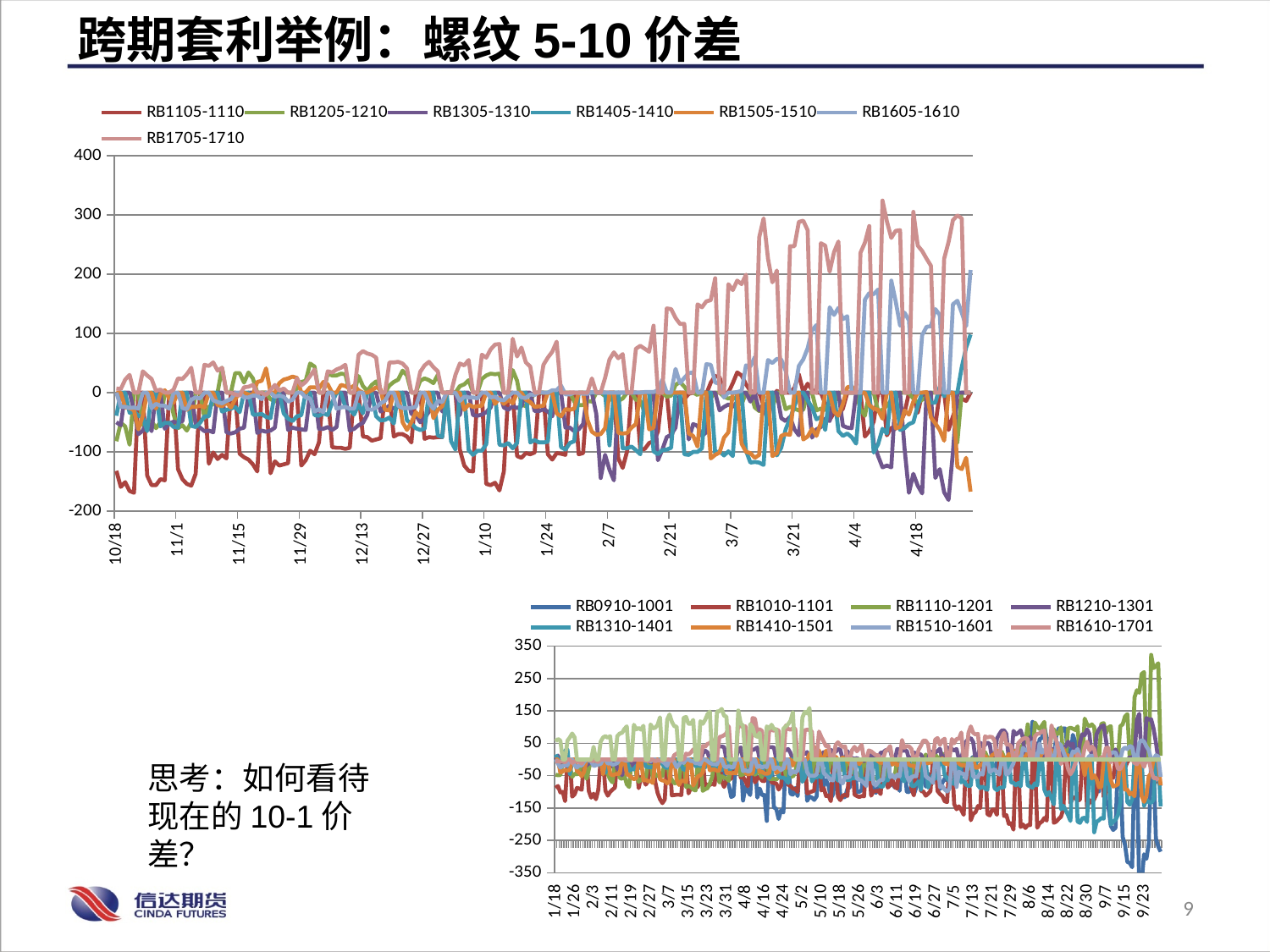

跨期套利举例：螺纹5-10价差

### Chart

| Category | RB1105-1110 | RB1205-1210 | RB1305-1310 | RB1405-1410 | RB1505-1510 | RB1605-1610 | RB1705-1710 |
|---|---|---|---|---|---|---|---|
| 41565 | -132.0 | -82.0 | -50.0 | -39.0 | None | None | 7.0 |
| 41566 | -159.0 | -51.0 | -55.0 | None | None | -24.0 | 6.0 |
| 41567 | -151.0 | -57.0 | None | None | -25.0 | -24.0 | 22.0 |
| 41568 | -166.0 | -88.0 | None | -34.0 | -26.0 | -26.0 | 30.0 |
| 41569 | -169.0 | None | -30.0 | -31.0 | -30.0 | -25.0 | None |
| 41570 | None | None | -70.0 | -39.0 | -62.0 | -27.0 | None |
| 41571 | None | -55.0 | -64.0 | -42.0 | -39.0 | None | 36.0 |
| 41572 | -140.0 | -56.0 | -48.0 | -65.0 | None | None | 29.0 |
| 41573 | -156.0 | -48.0 | -65.0 | None | None | -26.0 | 23.0 |
| 41574 | -156.0 | -60.0 | None | None | -27.0 | -19.0 | 3.0 |
| 41575 | -146.0 | -50.0 | None | -57.0 | -2.0 | -22.0 | 5.0 |
| 41576 | -148.0 | None | -61.0 | -51.0 | 4.0 | -22.0 | None |
| 41577 | None | None | -52.0 | -51.0 | -10.0 | -27.0 | None |
| 41578 | None | -37.0 | -49.0 | -58.0 | -17.0 | None | 5.0 |
| 41579 | -129.0 | -60.0 | -51.0 | -59.0 | None | None | 24.0 |
| 41580 | -146.0 | -55.0 | -48.0 | None | None | -26.0 | 23.0 |
| 41581 | -154.0 | -64.0 | None | None | -29.0 | -28.0 | 31.0 |
| 41582 | -157.0 | -50.0 | None | -56.0 | -24.0 | -12.0 | 42.0 |
| 41583 | -137.0 | None | -53.0 | -58.0 | -24.0 | -8.0 | None |
| 41584 | None | None | -59.0 | -51.0 | -22.0 | -10.0 | None |
| 41585 | None | -43.0 | -65.0 | -40.0 | -25.0 | None | 47.0 |
| 41586 | -120.0 | -24.0 | -64.0 | -40.0 | None | None | 45.0 |
| 41587 | -101.0 | -19.0 | -67.0 | None | None | -13.0 | 51.0 |
| 41588 | -112.0 | 1.0 | None | None | -21.0 | -16.0 | 37.0 |
| 41589 | -105.0 | 42.0 | None | -32.0 | -23.0 | -18.0 | 42.0 |
| 41590 | -111.0 | None | -67.0 | -29.0 | -17.0 | -14.0 | None |
| 41591 | None | None | -69.0 | -27.0 | -25.0 | -11.0 | None |
| 41592 | None | 33.0 | -67.0 | -24.0 | -11.0 | None | -3.0 |
| 41593 | -103.0 | 33.0 | -61.0 | -33.0 | None | None | -5.0 |
| 41594 | -109.0 | 17.0 | -59.0 | None | None | -8.0 | 9.0 |
| 41595 | -113.0 | 34.0 | None | None | -3.0 | -8.0 | 10.0 |
| 41596 | -121.0 | 24.0 | None | -37.0 | -3.0 | -5.0 | 13.0 |
| 41597 | -133.0 | None | -68.0 | -37.0 | 18.0 | -5.0 | None |
| 41598 | None | None | -64.0 | -36.0 | 20.0 | -11.0 | None |
| 41599 | None | 0.0 | -66.0 | -41.0 | 41.0 | None | -4.0 |
| 41600 | -136.0 | -11.0 | -64.0 | -43.0 | None | None | 4.0 |
| 41601 | -116.0 | -15.0 | -59.0 | None | None | -7.0 | 13.0 |
| 41602 | -123.0 | 5.0 | None | None | 16.0 | -5.0 | 3.0 |
| 41603 | -121.0 | 2.0 | None | -35.0 | 22.0 | -7.0 | 7.0 |
| 41604 | -119.0 | None | -63.0 | -44.0 | 24.0 | -15.0 | None |
| 41605 | None | None | -59.0 | -48.0 | 27.0 | -12.0 | None |
| 41606 | None | 7.0 | -61.0 | -40.0 | 25.0 | None | 24.0 |
| 41607 | -123.0 | 18.0 | -62.0 | -38.0 | None | None | 12.0 |
| 41608 | -114.0 | 20.0 | -63.0 | None | None | -8.0 | 18.0 |
| 41609 | -98.0 | 49.0 | None | None | 9.0 | -10.0 | 28.0 |
| 41610 | -104.0 | 44.0 | None | -38.0 | 9.0 | -32.0 | 39.0 |
| 41611 | -84.0 | None | -61.0 | -39.0 | 7.0 | -28.0 | None |
| 41612 | None | None | -61.0 | -35.0 | 18.0 | -33.0 | None |
| 41613 | None | 32.0 | -58.0 | -38.0 | 14.0 | None | 36.0 |
| 41614 | -92.0 | 29.0 | -63.0 | -17.0 | None | None | 34.0 |
| 41615 | -93.0 | 29.0 | -58.0 | None | None | -27.0 | 39.0 |
| 41616 | -93.0 | 32.0 | None | None | 13.0 | -25.0 | 42.0 |
| 41617 | -95.0 | 31.0 | None | -24.0 | 11.0 | -24.0 | 47.0 |
| 41618 | -93.0 | None | -64.0 | -28.0 | 7.0 | -27.0 | None |
| 41619 | None | None | -61.0 | -37.0 | 12.0 | -27.0 | None |
| 41620 | None | 28.0 | -55.0 | -20.0 | 4.0 | None | 64.0 |
| 41621 | -74.0 | 11.0 | -51.0 | -35.0 | None | None | 70.0 |
| 41622 | -75.0 | 3.0 | -37.0 | None | None | -28.0 | 66.0 |
| 41623 | -81.0 | 13.0 | None | None | 4.0 | -29.0 | 64.0 |
| 41624 | -79.0 | 19.0 | None | -40.0 | 9.0 | -25.0 | 59.0 |
| 41625 | -77.0 | None | -32.0 | -47.0 | 6.0 | -18.0 | None |
| 41626 | None | None | -27.0 | -46.0 | -29.0 | -14.0 | None |
| 41627 | None | 12.0 | -22.0 | -42.0 | -30.0 | None | 51.0 |
| 41628 | -74.0 | 18.0 | -27.0 | -52.0 | None | None | 51.0 |
| 41629 | -70.0 | 22.0 | -24.0 | None | None | -22.0 | 52.0 |
| 41630 | -70.0 | 37.0 | None | None | -50.0 | -26.0 | 49.0 |
| 41631 | -74.0 | 29.0 | None | -47.0 | -63.0 | -26.0 | 41.0 |
| 41632 | -84.0 | None | -36.0 | -52.0 | -50.0 | -26.0 | None |
| 41633 | None | None | -37.0 | -60.0 | -33.0 | -24.0 | None |
| 41634 | None | 20.0 | -50.0 | -63.0 | -41.0 | None | 35.0 |
| 41635 | -78.0 | 24.0 | -43.0 | -61.0 | None | None | 46.0 |
| 41636 | -75.0 | 21.0 | -32.0 | None | None | -18.0 | 52.0 |
| 41637 | -76.0 | 16.0 | None | None | -43.0 | -27.0 | 43.0 |
| 41638 | -75.0 | 30.0 | None | -72.0 | -29.0 | -14.0 | 36.0 |
| 41639 | -75.0 | None | -32.0 | -75.0 | -23.0 | -16.0 | None |
| 41640 | None | None | None | None | None | None | None |
| 41641 | None | None | None | -82.0 | None | None | None |
| 41642 | None | None | None | -96.0 | None | None | 30.0 |
| 41643 | -96.0 | 11.0 | -38.0 | None | None | -14.0 | 49.0 |
| 41644 | -123.0 | 14.0 | None | None | -29.0 | -7.0 | 46.0 |
| 41645 | -132.0 | 21.0 | None | -97.0 | -20.0 | -8.0 | 55.0 |
| 41646 | -133.0 | None | -38.0 | -105.0 | -24.0 | -8.0 | None |
| 41647 | None | None | -39.0 | -98.0 | -23.0 | -10.0 | None |
| 41648 | None | 23.0 | -37.0 | -98.0 | -22.0 | None | 64.0 |
| 41649 | -154.0 | 29.0 | -33.0 | -87.0 | None | None | 59.0 |
| 41650 | -156.0 | 32.0 | -25.0 | None | None | -8.0 | 73.0 |
| 41651 | -152.0 | 31.0 | None | None | -19.0 | -7.0 | 81.0 |
| 41652 | -165.0 | 32.0 | None | -88.0 | -9.0 | -12.0 | 82.0 |
| 41653 | -133.0 | None | -25.0 | -89.0 | -19.0 | -13.0 | None |
| 41654 | None | None | -29.0 | -85.0 | -12.0 | -6.0 | None |
| 41655 | None | 38.0 | -23.0 | -94.0 | -18.0 | None | 91.0 |
| 41656 | -107.0 | 20.0 | -26.0 | -85.0 | None | None | 61.0 |
| 41657 | -110.0 | -20.0 | -23.0 | None | None | -8.0 | 76.0 |
| 41658 | -102.0 | -23.0 | None | None | -12.0 | -9.0 | 51.0 |
| 41659 | -104.0 | -14.0 | None | -84.0 | -16.0 | -3.0 | 44.0 |
| 41660 | -101.0 | None | -31.0 | -80.0 | -24.0 | -4.0 | None |
| 41661 | None | None | -31.0 | -84.0 | -23.0 | 1.0 | None |
| 41662 | None | None | -28.0 | -84.0 | -22.0 | None | 47.0 |
| 41663 | -104.0 | None | -32.0 | -83.0 | None | None | 59.0 |
| 41664 | -113.0 | None | -40.0 | None | None | 4.0 | 69.0 |
| 41665 | -102.0 | None | None | None | -35.0 | 4.0 | 86.0 |
| 41666 | -103.0 | None | None | -92.0 | -40.0 | 12.0 | None |
| 41667 | -105.0 | None | -59.0 | -96.0 | -28.0 | -3.0 | None |
| 41668 | None | None | -59.0 | -85.0 | -29.0 | -3.0 | None |
| 41669 | None | -15.0 | -65.0 | -82.0 | -27.0 | None | None |
| 41670 | -104.0 | -21.0 | -62.0 | None | None | None | None |
| 41671 | -102.0 | -21.0 | -53.0 | None | None | -2.0 | None |
| 41672 | None | -14.0 | None | None | -46.0 | -2.0 | None |
| 41673 | None | -15.0 | None | None | -66.0 | 1.0 | 24.0 |
| 41674 | None | None | -36.0 | None | -71.0 | 0.0 | None |
| 41675 | None | None | -144.0 | None | -70.0 | 0.0 | None |
| 41676 | None | -6.0 | -105.0 | None | -60.0 | None | 25.0 |
| 41677 | None | -13.0 | -130.0 | -89.0 | None | None | 56.0 |
| 41678 | None | -1.0 | -148.0 | None | None | None | 68.0 |
| 41679 | -111.0 | -14.0 | None | None | -68.0 | None | 58.0 |
| 41680 | -127.0 | -10.0 | None | -94.0 | -69.0 | None | 65.0 |
| 41681 | -99.0 | None | None | -94.0 | -68.0 | None | None |
| 41682 | None | None | None | -91.0 | -59.0 | None | None |
| 41683 | None | -12.0 | None | -97.0 | -53.0 | None | 74.0 |
| 41684 | -96.0 | -14.0 | None | -104.0 | None | None | 79.0 |
| 41685 | -95.0 | -34.0 | None | None | None | 1.0 | 74.0 |
| 41686 | -85.0 | -13.0 | None | None | -62.0 | 1.0 | 69.0 |
| 41687 | -82.0 | -4.0 | None | -99.0 | -59.0 | 1.0 | 113.0 |
| 41688 | -66.0 | None | -114.0 | -104.0 | None | 4.0 | None |
| 41689 | None | None | -96.0 | -97.0 | None | 22.0 | None |
| 41690 | None | -7.0 | -75.0 | -96.0 | None | None | 142.0 |
| 41691 | -76.0 | -5.0 | -71.0 | -93.0 | None | None | 141.0 |
| 41692 | -48.0 | 13.0 | -59.0 | None | None | 40.0 | 126.0 |
| 41693 | -20.0 | 18.0 | None | None | None | 16.0 | 116.0 |
| 41694 | -11.0 | 10.0 | None | -104.0 | None | 25.0 | 116.0 |
| 41695 | -2.0 | None | -79.0 | -105.0 | -69.0 | 33.0 | None |
| 41696 | None | None | -53.0 | -100.0 | -73.0 | 34.0 | None |
| 41697 | None | -4.0 | -56.0 | -100.0 | -91.0 | None | 149.0 |
| 41698 | 0.0 | 4.0 | -73.0 | -94.0 | None | None | 144.0 |
| 41699 | -2.0 | -4.0 | -67.0 | None | None | 48.0 | 154.0 |
| 41700 | 17.0 | -9.0 | None | None | -111.0 | 47.0 | 156.0 |
| 41701 | 28.0 | None | None | -102.0 | -105.0 | 17.0 | 193.0 |
| 41702 | 26.0 | None | -30.0 | -99.0 | -101.0 | 15.0 | None |
| 41703 | None | -7.0 | -24.0 | -106.0 | -76.0 | -8.0 | None |
| 41704 | None | -10.0 | -20.0 | -99.0 | -67.0 | None | 183.0 |
| 41705 | 16.0 | -8.0 | -24.0 | -107.0 | None | None | 173.0 |
| 41706 | 34.0 | -11.0 | -16.0 | None | None | 1.0 | 189.0 |
| 41707 | 29.0 | -20.0 | None | None | -86.0 | 3.0 | 183.0 |
| 41708 | 14.0 | None | None | -98.0 | -100.0 | 46.0 | 199.0 |
| 41709 | 3.0 | None | -15.0 | -118.0 | -102.0 | 44.0 | None |
| 41710 | None | -25.0 | -1.0 | -117.0 | -110.0 | 60.0 | None |
| 41711 | None | -31.0 | -30.0 | -118.0 | -105.0 | None | 262.0 |
| 41712 | -22.0 | -30.0 | -19.0 | -122.0 | None | None | 294.0 |
| 41713 | -17.0 | -25.0 | -53.0 | None | None | 55.0 | 226.0 |
| 41714 | -17.0 | -26.0 | None | None | -107.0 | 50.0 | 186.0 |
| 41715 | 3.0 | None | None | -106.0 | -102.0 | 57.0 | 206.0 |
| 41716 | -1.0 | None | -43.0 | -93.0 | -73.0 | 56.0 | None |
| 41717 | None | -28.0 | -48.0 | -62.0 | -70.0 | 37.0 | None |
| 41718 | None | -24.0 | -41.0 | -44.0 | -71.0 | None | 247.0 |
| 41719 | 8.0 | -27.0 | -62.0 | -23.0 | None | None | 247.0 |
| 41720 | 31.0 | -30.0 | -72.0 | None | None | 45.0 | 288.0 |
| 41721 | 1.0 | -29.0 | None | None | -79.0 | 56.0 | 290.0 |
| 41722 | 15.0 | None | None | -13.0 | -74.0 | 75.0 | 274.0 |
| 41723 | 5.0 | None | -76.0 | -25.0 | -61.0 | 105.0 | None |
| 41724 | None | -30.0 | -62.0 | -45.0 | -73.0 | 114.0 | None |
| 41725 | None | -27.0 | -58.0 | -41.0 | -51.0 | None | 252.0 |
| 41726 | -19.0 | -29.0 | -44.0 | -63.0 | None | None | 248.0 |
| 41727 | -46.0 | -16.0 | -48.0 | None | None | 144.0 | 204.0 |
| 41728 | -34.0 | -18.0 | None | None | -32.0 | 131.0 | 237.0 |
| 41729 | -37.0 | None | None | -65.0 | -39.0 | 143.0 | 255.0 |
| 41730 | -27.0 | None | -56.0 | -73.0 | -19.0 | 124.0 | None |
| 41731 | None | None | -59.0 | -69.0 | 9.0 | 129.0 | None |
| 41732 | None | None | -60.0 | -75.0 | 11.0 | None | None |
| 41733 | None | None | None | -86.0 | None | None | None |
| 41734 | None | -28.0 | None | None | None | None | 236.0 |
| 41735 | -74.0 | -39.0 | None | None | None | 157.0 | 253.0 |
| 41736 | -65.0 | None | None | None | -21.0 | 168.0 | 281.0 |
| 41737 | -49.0 | None | -85.0 | -101.0 | -27.0 | 166.0 | None |
| 41738 | None | -31.0 | -107.0 | -87.0 | -29.0 | 174.0 | None |
| 41739 | None | -29.0 | -126.0 | -61.0 | -44.0 | None | 324.0 |
| 41740 | -72.0 | -22.0 | -123.0 | -69.0 | None | None | 289.0 |
| 41741 | -59.0 | -13.0 | -126.0 | None | None | 189.0 | 261.0 |
| 41742 | -61.0 | -10.0 | None | None | -60.0 | 154.0 | 273.0 |
| 41743 | -51.0 | None | None | -63.0 | -58.0 | 113.0 | 274.0 |
| 41744 | -35.0 | None | -93.0 | -60.0 | -30.0 | 135.0 | None |
| 41745 | None | -1.0 | -169.0 | -53.0 | -37.0 | 122.0 | None |
| 41746 | None | -10.0 | -137.0 | -50.0 | -15.0 | None | 305.0 |
| 41747 | -34.0 | -17.0 | -157.0 | -22.0 | None | None | 248.0 |
| 41748 | -2.0 | -12.0 | -170.0 | None | None | 97.0 | 239.0 |
| 41749 | -5.0 | -8.0 | None | None | 1.0 | 111.0 | 226.0 |
| 41750 | -37.0 | None | None | -17.0 | -42.0 | 112.0 | 214.0 |
| 41751 | -55.0 | None | -144.0 | -17.0 | -52.0 | 141.0 | None |
| 41752 | None | 5.0 | -129.0 | 10.0 | -63.0 | 131.0 | None |
| 41753 | None | -1.0 | -168.0 | -6.0 | -81.0 | None | 226.0 |
| 41754 | -63.0 | 1.0 | -181.0 | 1.0 | None | None | 254.0 |
| 41755 | -40.0 | -2.0 | -100.0 | None | None | 149.0 | 291.0 |
| 41756 | -20.0 | -84.0 | None | None | -125.0 | 155.0 | 299.0 |
| 41757 | -10.0 | None | None | 43.0 | -129.0 | 135.0 | 294.0 |
| 41758 | -14.0 | None | None | 76.0 | -110.0 | 112.0 | None |
| 41759 | None | None | None | 98.0 | -167.0 | 207.0 | None |

### Chart

| Category | RB0910-1001 | RB1010-1101 | RB1110-1201 | RB1210-1301 | RB1310-1401 | RB1410-1501 | RB1510-1601 | RB1610-1701 | RB1710-1801 |
|---|---|---|---|---|---|---|---|---|---|
| 41292 | None | -88.0 | -47.0 | -1.0 | 15.0 | None | None | -6.0 | 56.0 |
| 41293 | None | -82.0 | -49.0 | 12.0 | None | None | -13.0 | -6.0 | 63.0 |
| 41294 | None | -102.0 | -48.0 | -13.0 | None | -41.0 | -25.0 | -7.0 | 58.0 |
| 41295 | None | -100.0 | -10.0 | None | -4.0 | -37.0 | -20.0 | -6.0 | None |
| 41296 | None | -129.0 | None | None | 28.0 | -33.0 | -19.0 | -9.0 | None |
| 41297 | None | None | None | None | 30.0 | -34.0 | -18.0 | None | 58.0 |
| 41298 | None | None | -22.0 | None | -45.0 | -33.0 | None | None | 68.0 |
| 41299 | None | -115.0 | -54.0 | None | -6.0 | None | None | -11.0 | 80.0 |
| 41300 | None | -108.0 | -44.0 | None | None | None | -18.0 | -6.0 | 68.0 |
| 41301 | None | -88.0 | -46.0 | None | None | -36.0 | -25.0 | -7.0 | None |
| 41302 | None | -90.0 | -43.0 | None | -6.0 | -41.0 | -18.0 | -8.0 | None |
| 41303 | None | -94.0 | None | None | -11.0 | -52.0 | -19.0 | -13.0 | None |
| 41304 | None | None | None | -19.0 | -13.0 | -38.0 | -8.0 | None | None |
| 41305 | None | None | -60.0 | -19.0 | -9.0 | None | None | None | None |
| 41306 | None | -98.0 | -30.0 | -12.0 | -4.0 | None | None | -3.0 | None |
| 41307 | None | -118.0 | None | -11.0 | None | None | -7.0 | -4.0 | None |
| 41308 | None | -106.0 | None | -9.0 | None | None | -20.0 | -5.0 | 39.0 |
| 41309 | None | -123.0 | None | None | -10.0 | None | -18.0 | -5.0 | None |
| 41310 | None | -94.0 | None | None | -11.0 | None | -15.0 | -8.0 | None |
| 41311 | None | None | None | -3.0 | -18.0 | None | -14.0 | None | 55.0 |
| 41312 | None | None | None | -23.0 | -33.0 | -46.0 | None | None | 68.0 |
| 41313 | None | -97.0 | None | -9.0 | -41.0 | None | None | None | 72.0 |
| 41314 | None | -112.0 | -46.0 | -19.0 | None | None | -13.0 | None | 67.0 |
| 41315 | None | -100.0 | -62.0 | -25.0 | None | -45.0 | -11.0 | None | 72.0 |
| 41316 | None | -93.0 | -71.0 | None | None | -49.0 | -16.0 | None | None |
| 41317 | None | -87.0 | None | None | None | -46.0 | -15.0 | None | None |
| 41318 | None | None | None | -29.0 | None | -45.0 | -11.0 | None | 72.0 |
| 41319 | None | None | -57.0 | -28.0 | None | -44.0 | None | None | 80.0 |
| 41320 | None | None | -60.0 | -49.0 | None | None | None | 0.0 | 82.0 |
| 41321 | None | None | -50.0 | -23.0 | None | None | -2.0 | 1.0 | 94.0 |
| 41322 | None | None | -77.0 | -33.0 | None | -46.0 | -4.0 | -1.0 | 102.0 |
| 41323 | None | None | -85.0 | None | -34.0 | -49.0 | None | -2.0 | None |
| 41324 | None | None | None | None | -31.0 | -56.0 | None | -3.0 | None |
| 41325 | None | None | None | -30.0 | -30.0 | -61.0 | None | None | 107.0 |
| 41326 | None | None | -46.0 | -11.0 | -20.0 | -58.0 | None | None | 93.0 |
| 41327 | None | -89.0 | -69.0 | -14.0 | -28.0 | None | None | -1.0 | 97.0 |
| 41328 | None | -54.0 | -62.0 | -19.0 | None | None | None | 0.0 | 92.0 |
| 41329 | None | -61.0 | -55.0 | -14.0 | None | -65.0 | None | -1.0 | 104.0 |
| 41330 | None | -78.0 | -58.0 | None | -22.0 | -63.0 | -3.0 | -4.0 | None |
| 41331 | None | -67.0 | None | None | -24.0 | -68.0 | 2.0 | -5.0 | None |
| 41332 | None | None | None | -9.0 | -24.0 | -66.0 | -6.0 | None | 108.0 |
| 41333 | None | None | -60.0 | -9.0 | -24.0 | -73.0 | None | None | 96.0 |
| 41334 | None | -69.0 | -45.0 | -10.0 | -24.0 | None | None | -6.0 | 98.0 |
| 41335 | None | -104.0 | -52.0 | -4.0 | None | None | -4.0 | -2.0 | 107.0 |
| 41336 | None | -123.0 | -49.0 | None | None | -61.0 | 0.0 | -4.0 | 130.0 |
| 41337 | None | -135.0 | -52.0 | None | -15.0 | -65.0 | -7.0 | -3.0 | None |
| 41338 | None | -124.0 | None | -4.0 | -23.0 | -66.0 | -12.0 | None | None |
| 41339 | None | None | None | -12.0 | -27.0 | -74.0 | -20.0 | None | 123.0 |
| 41340 | None | None | -56.0 | -5.0 | -18.0 | -68.0 | None | -1.0 | 139.0 |
| 41341 | None | -111.0 | -63.0 | -2.0 | -20.0 | None | None | -4.0 | 116.0 |
| 41342 | None | -110.0 | -74.0 | -1.0 | None | None | -8.0 | 13.0 | 103.0 |
| 41343 | None | -109.0 | -72.0 | None | None | -63.0 | -24.0 | 18.0 | 101.0 |
| 41344 | None | -109.0 | -71.0 | None | -16.0 | -79.0 | -17.0 | 22.0 | None |
| 41345 | None | -110.0 | None | -4.0 | -18.0 | -66.0 | -4.0 | None | None |
| 41346 | None | None | None | 0.0 | -32.0 | -66.0 | -11.0 | None | 129.0 |
| 41347 | None | None | -85.0 | -6.0 | -30.0 | -70.0 | None | 18.0 | 131.0 |
| 41348 | None | -105.0 | -82.0 | -6.0 | -21.0 | None | None | 15.0 | 110.0 |
| 41349 | None | -88.0 | -85.0 | 1.0 | None | None | -5.0 | 21.0 | 110.0 |
| 41350 | None | -87.0 | -93.0 | None | None | -81.0 | -5.0 | 31.0 | 122.0 |
| 41351 | None | -89.0 | -96.0 | None | -21.0 | -65.0 | -12.0 | 26.0 | None |
| 41352 | None | -84.0 | None | -4.0 | -18.0 | -52.0 | -12.0 | None | None |
| 41353 | None | None | None | -11.0 | -20.0 | -49.0 | -15.0 | None | 118.0 |
| 41354 | None | None | -97.0 | 18.0 | -21.0 | -40.0 | None | 42.0 | 110.0 |
| 41355 | None | -82.0 | -92.0 | 27.0 | -25.0 | None | None | 39.0 | 122.0 |
| 41356 | None | -78.0 | -89.0 | 22.0 | None | None | -5.0 | 48.0 | 139.0 |
| 41357 | None | -79.0 | -74.0 | None | None | -34.0 | -11.0 | 50.0 | 148.0 |
| 41358 | None | -74.0 | -53.0 | None | -24.0 | -31.0 | -14.0 | 61.0 | None |
| 41359 | None | -79.0 | None | 34.0 | -26.0 | -31.0 | -15.0 | None | None |
| 41360 | -47.0 | None | None | 47.0 | -24.0 | -35.0 | -16.0 | None | 148.0 |
| 41361 | None | None | -71.0 | 40.0 | -24.0 | -34.0 | None | 69.0 | 149.0 |
| 41362 | None | -68.0 | -52.0 | 40.0 | -33.0 | None | None | 71.0 | 156.0 |
| 41363 | -49.0 | -85.0 | -56.0 | 38.0 | None | None | -21.0 | 75.0 | 135.0 |
| 41364 | -67.0 | -65.0 | -58.0 | None | None | -42.0 | -24.0 | 81.0 | 132.0 |
| 41365 | -79.0 | -59.0 | -66.0 | None | -35.0 | -41.0 | -21.0 | 102.0 | None |
| 41366 | -116.0 | -60.0 | None | None | -27.0 | -43.0 | -24.0 | None | None |
| 41367 | -112.0 | None | None | None | -25.0 | -42.0 | -24.0 | None | None |
| 41368 | None | None | None | None | None | -43.0 | None | None | None |
| 41369 | None | None | None | 32.0 | None | None | None | 118.0 | 151.0 |
| 41370 | None | -56.0 | -49.0 | 37.0 | None | None | None | 102.0 | 112.0 |
| 41371 | -127.0 | -54.0 | -46.0 | None | None | None | -36.0 | 101.0 | 104.0 |
| 41372 | -83.0 | -67.0 | -40.0 | None | -28.0 | -41.0 | -34.0 | 102.0 | None |
| 41373 | -98.0 | -83.0 | None | 39.0 | -35.0 | -46.0 | -37.0 | None | None |
| 41374 | -110.0 | None | None | 34.0 | -32.0 | -44.0 | -36.0 | None | 109.0 |
| 41375 | None | None | -38.0 | 29.0 | -42.0 | -44.0 | None | 128.0 | 99.0 |
| 41376 | None | -71.0 | -47.0 | 32.0 | -40.0 | None | None | 126.0 | 74.0 |
| 41377 | -118.0 | -60.0 | -37.0 | 37.0 | None | None | -24.0 | 83.0 | 70.0 |
| 41378 | -90.0 | -52.0 | -43.0 | None | None | -39.0 | -20.0 | 93.0 | 82.0 |
| 41379 | -110.0 | -66.0 | -55.0 | None | -27.0 | -38.0 | -25.0 | 88.0 | None |
| 41380 | -110.0 | -67.0 | None | 27.0 | -47.0 | -44.0 | -21.0 | None | None |
| 41381 | -190.0 | None | None | 32.0 | -47.0 | -44.0 | -24.0 | None | 102.0 |
| 41382 | None | None | -60.0 | 38.0 | -57.0 | -43.0 | None | 88.0 | 95.0 |
| 41383 | None | -71.0 | -61.0 | 38.0 | -47.0 | None | None | 91.0 | 107.0 |
| 41384 | -148.0 | -73.0 | -60.0 | 37.0 | None | None | -31.0 | 89.0 | 94.0 |
| 41385 | -153.0 | -74.0 | -62.0 | None | None | -42.0 | -25.0 | 93.0 | 93.0 |
| 41386 | -184.0 | -93.0 | -55.0 | None | -51.0 | -36.0 | -25.0 | 89.0 | None |
| 41387 | -157.0 | -82.0 | None | 25.0 | -57.0 | -28.0 | -33.0 | None | None |
| 41388 | -164.0 | None | None | 23.0 | -56.0 | -24.0 | -27.0 | None | 95.0 |
| 41389 | None | None | -50.0 | 29.0 | -62.0 | -27.0 | None | 105.0 | 102.0 |
| 41390 | None | -78.0 | -42.0 | 32.0 | -73.0 | None | None | 94.0 | 109.0 |
| 41391 | -106.0 | -82.0 | -51.0 | 20.0 | None | None | -46.0 | 92.0 | 119.0 |
| 41392 | -109.0 | -90.0 | -53.0 | None | None | -19.0 | -36.0 | 96.0 | 146.0 |
| 41393 | -88.0 | -92.0 | -40.0 | None | None | 3.0 | -41.0 | 95.0 | None |
| 41394 | -113.0 | -100.0 | None | None | None | 17.0 | -34.0 | None | None |
| 41395 | None | None | None | None | None | None | None | None | None |
| 41396 | None | None | None | 21.0 | -69.0 | None | None | None | 129.0 |
| 41397 | None | None | -36.0 | 17.0 | -56.0 | None | None | 90.0 | 147.0 |
| 41398 | -128.0 | -105.0 | -31.0 | 23.0 | None | None | -39.0 | 92.0 | 142.0 |
| 41399 | -115.0 | -102.0 | -38.0 | None | None | 16.0 | -51.0 | 91.0 | 159.0 |
| 41400 | -118.0 | -99.0 | -48.0 | None | -68.0 | 23.0 | -50.0 | 86.0 | None |
| 41401 | -125.0 | -96.0 | None | 12.0 | -56.0 | 38.0 | -51.0 | None | None |
| 41402 | -114.0 | None | None | 18.0 | -56.0 | 31.0 | -46.0 | None | None |
| 41403 | None | None | -35.0 | 17.0 | -50.0 | 28.0 | None | 86.0 | None |
| 41404 | None | -96.0 | -30.0 | 15.0 | -56.0 | None | None | 69.0 | None |
| 41405 | -82.0 | -89.0 | -34.0 | 23.0 | None | None | -42.0 | 55.0 | None |
| 41406 | -64.0 | -113.0 | -37.0 | None | None | 27.0 | -49.0 | 40.0 | None |
| 41407 | -81.0 | -111.0 | -37.0 | None | -57.0 | 13.0 | -56.0 | 42.0 | None |
| 41408 | -120.0 | -129.0 | None | 29.0 | -52.0 | 10.0 | -63.0 | None | None |
| 41409 | -107.0 | None | None | 26.0 | -50.0 | 5.0 | -65.0 | None | None |
| 41410 | None | None | -34.0 | 23.0 | -48.0 | 9.0 | None | 44.0 | None |
| 41411 | None | -115.0 | -33.0 | 32.0 | -66.0 | None | None | 53.0 | None |
| 41412 | -115.0 | -126.0 | -32.0 | 30.0 | None | None | -68.0 | 44.0 | None |
| 41413 | -116.0 | -112.0 | -32.0 | None | None | 6.0 | -74.0 | 39.0 | None |
| 41414 | -117.0 | -109.0 | -37.0 | None | -59.0 | 2.0 | -54.0 | 40.0 | None |
| 41415 | -91.0 | -113.0 | None | 26.0 | -64.0 | -5.0 | -56.0 | None | None |
| 41416 | -86.0 | None | None | 13.0 | -63.0 | -11.0 | -53.0 | None | None |
| 41417 | None | None | -39.0 | 3.0 | -57.0 | -29.0 | None | 29.0 | None |
| 41418 | None | -109.0 | -42.0 | 2.0 | -59.0 | None | None | 39.0 | None |
| 41419 | -100.0 | -113.0 | -42.0 | 4.0 | None | None | -59.0 | 25.0 | None |
| 41420 | -100.0 | -116.0 | -49.0 | None | None | -15.0 | -63.0 | 35.0 | None |
| 41421 | -95.0 | -113.0 | -51.0 | None | -62.0 | -3.0 | -66.0 | 45.0 | None |
| 41422 | None | -114.0 | None | -5.0 | -62.0 | 4.0 | -74.0 | None | None |
| 41423 | None | None | None | 7.0 | -57.0 | 3.0 | -82.0 | None | None |
| 41424 | None | None | -61.0 | 6.0 | -61.0 | -12.0 | None | 28.0 | None |
| 41425 | None | -112.0 | -61.0 | 14.0 | -60.0 | None | None | 25.0 | None |
| 41426 | -98.0 | -98.0 | -62.0 | 9.0 | None | None | -75.0 | 19.0 | None |
| 41427 | -103.0 | -98.0 | -57.0 | None | None | None | -80.0 | 13.0 | None |
| 41428 | -82.0 | -97.0 | -61.0 | None | -76.0 | -6.0 | -70.0 | 13.0 | None |
| 41429 | -62.0 | -107.0 | None | 21.0 | -84.0 | -11.0 | -64.0 | None | None |
| 41430 | -66.0 | None | None | 21.0 | -84.0 | -9.0 | -63.0 | None | None |
| 41431 | None | None | None | 28.0 | -62.0 | -6.0 | None | 25.0 | None |
| 41432 | None | -87.0 | -55.0 | 30.0 | -65.0 | None | None | 31.0 | None |
| 41433 | -55.0 | -80.0 | -52.0 | 29.0 | None | None | -55.0 | 41.0 | None |
| 41434 | -76.0 | -61.0 | -52.0 | None | None | -16.0 | -48.0 | None | None |
| 41435 | -87.0 | -85.0 | -48.0 | None | None | -8.0 | -58.0 | None | None |
| 41436 | -75.0 | -90.0 | None | 32.0 | None | -18.0 | -47.0 | None | None |
| 41437 | -97.0 | None | None | 31.0 | None | -14.0 | -53.0 | None | None |
| 41438 | None | None | -52.0 | 27.0 | -59.0 | -11.0 | None | 60.0 | None |
| 41439 | None | None | -53.0 | 27.0 | -68.0 | None | None | 36.0 | None |
| 41440 | -100.0 | None | -59.0 | 27.0 | None | None | -51.0 | 41.0 | None |
| 41441 | -101.0 | None | -47.0 | None | None | -17.0 | -67.0 | 40.0 | None |
| 41442 | -81.0 | -91.0 | -49.0 | None | -81.0 | -20.0 | -54.0 | 32.0 | None |
| 41443 | -108.0 | -111.0 | None | 21.0 | -83.0 | -19.0 | -52.0 | None | None |
| 41444 | -87.0 | None | None | 19.0 | -76.0 | -27.0 | -52.0 | None | None |
| 41445 | None | None | -36.0 | 17.0 | -68.0 | -25.0 | None | 30.0 | None |
| 41446 | None | -98.0 | -3.0 | 15.0 | -94.0 | None | None | 43.0 | None |
| 41447 | -50.0 | -99.0 | -3.0 | None | None | None | None | 58.0 | None |
| 41448 | -84.0 | -112.0 | 15.0 | None | None | -11.0 | -52.0 | 58.0 | None |
| 41449 | -43.0 | -106.0 | 5.0 | None | -87.0 | -12.0 | -58.0 | 47.0 | None |
| 41450 | -67.0 | -98.0 | None | 25.0 | -64.0 | -9.0 | -62.0 | None | None |
| 41451 | -73.0 | None | None | 16.0 | -48.0 | -4.0 | -72.0 | None | None |
| 41452 | None | None | 17.0 | 22.0 | -60.0 | -5.0 | None | 61.0 | None |
| 41453 | None | -98.0 | 3.0 | 26.0 | -47.0 | None | None | 66.0 | None |
| 41454 | -92.0 | -107.0 | 7.0 | 33.0 | None | None | -86.0 | 45.0 | None |
| 41455 | -72.0 | -113.0 | 18.0 | None | None | 3.0 | -82.0 | 59.0 | None |
| 41456 | -59.0 | -129.0 | 7.0 | None | -49.0 | -13.0 | -93.0 | 64.0 | None |
| 41457 | -65.0 | -132.0 | None | 38.0 | -57.0 | -13.0 | -99.0 | None | None |
| 41458 | -44.0 | None | None | 29.0 | -68.0 | -16.0 | -91.0 | None | None |
| 41459 | None | None | -16.0 | 32.0 | -72.0 | -18.0 | None | 63.0 | None |
| 41460 | None | -138.0 | -16.0 | 28.0 | -76.0 | None | None | 50.0 | None |
| 41461 | -47.0 | -154.0 | -24.0 | 32.0 | None | None | -85.0 | 63.0 | None |
| 41462 | -37.0 | -145.0 | -25.0 | None | None | -13.0 | -38.0 | 64.0 | None |
| 41463 | -42.0 | -156.0 | -23.0 | None | -71.0 | -18.0 | -43.0 | 83.0 | None |
| 41464 | -19.0 | -171.0 | None | 37.0 | -64.0 | -17.0 | -45.0 | None | None |
| 41465 | -7.0 | None | None | 55.0 | -78.0 | -21.0 | -60.0 | None | None |
| 41466 | None | None | -30.0 | 63.0 | -82.0 | -22.0 | None | 82.0 | None |
| 41467 | None | -188.0 | -12.0 | 66.0 | -81.0 | None | None | 102.0 | None |
| 41468 | 8.0 | -168.0 | 4.0 | 54.0 | None | None | -53.0 | 82.0 | None |
| 41469 | -11.0 | -163.0 | 9.0 | None | None | -26.0 | -55.0 | 77.0 | None |
| 41470 | -3.0 | -144.0 | 16.0 | None | -80.0 | -25.0 | -54.0 | 79.0 | None |
| 41471 | 5.0 | -150.0 | None | 52.0 | -89.0 | -16.0 | -42.0 | None | None |
| 41472 | -20.0 | None | None | 40.0 | -84.0 | -16.0 | -47.0 | None | None |
| 41473 | None | None | 23.0 | 45.0 | -90.0 | 11.0 | None | 71.0 | None |
| 41474 | None | -169.0 | 6.0 | 52.0 | -94.0 | None | None | 68.0 | None |
| 41475 | -17.0 | -173.0 | -2.0 | 47.0 | None | None | -39.0 | 70.0 | None |
| 41476 | -30.0 | -155.0 | 12.0 | None | None | 13.0 | -34.0 | 69.0 | None |
| 41477 | -30.0 | -155.0 | 7.0 | None | -89.0 | 17.0 | -31.0 | 58.0 | None |
| 41478 | -8.0 | -171.0 | None | 64.0 | -95.0 | 27.0 | -39.0 | None | None |
| 41479 | 8.0 | None | None | 78.0 | -88.0 | 23.0 | -47.0 | None | None |
| 41480 | None | None | 25.0 | 89.0 | -87.0 | 16.0 | None | 67.0 | None |
| 41481 | None | -175.0 | 7.0 | 90.0 | -86.0 | None | None | 82.0 | None |
| 41482 | -11.0 | -172.0 | 2.0 | 79.0 | None | None | -47.0 | 46.0 | None |
| 41483 | 1.0 | -199.0 | 7.0 | None | None | 17.0 | -42.0 | 46.0 | None |
| 41484 | -22.0 | -197.0 | 10.0 | None | -71.0 | 10.0 | -27.0 | 41.0 | None |
| 41485 | 28.0 | -217.0 | None | 88.0 | -72.0 | 21.0 | -12.0 | None | None |
| 41486 | 26.0 | None | None | 77.0 | -80.0 | 28.0 | 22.0 | None | None |
| 41487 | None | None | 25.0 | 82.0 | -73.0 | 23.0 | None | 50.0 | None |
| 41488 | None | -209.0 | 38.0 | 90.0 | -83.0 | None | None | 58.0 | None |
| 41489 | 14.0 | -201.0 | 45.0 | 67.0 | None | None | 36.0 | 64.0 | None |
| 41490 | 16.0 | -212.0 | 56.0 | None | None | 10.0 | 28.0 | 66.0 | None |
| 41491 | 20.0 | -203.0 | 108.0 | None | -80.0 | 20.0 | 29.0 | 63.0 | None |
| 41492 | 58.0 | -203.0 | None | 70.0 | -84.0 | 17.0 | 47.0 | None | None |
| 41493 | 116.0 | None | None | 53.0 | -87.0 | 9.0 | 53.0 | None | None |
| 41494 | None | None | 114.0 | 53.0 | -74.0 | 14.0 | None | 71.0 | None |
| 41495 | None | -211.0 | 101.0 | 34.0 | -80.0 | None | None | 79.0 | None |
| 41496 | 63.0 | -197.0 | 94.0 | 19.0 | None | None | 49.0 | 80.0 | None |
| 41497 | 66.0 | -192.0 | 105.0 | None | None | 23.0 | 21.0 | 87.0 | None |
| 41498 | 101.0 | -181.0 | 116.0 | None | -93.0 | 22.0 | 27.0 | 89.0 | None |
| 41499 | 65.0 | -189.0 | None | 35.0 | -111.0 | 31.0 | 40.0 | None | None |
| 41500 | 62.0 | None | None | 35.0 | -101.0 | 31.0 | 38.0 | None | None |
| 41501 | None | None | 84.0 | 32.0 | -119.0 | 30.0 | None | 105.0 | None |
| 41502 | None | -196.0 | 93.0 | 31.0 | -139.0 | None | None | 77.0 | None |
| 41503 | 72.0 | -192.0 | 77.0 | 37.0 | None | None | 40.0 | 59.0 | None |
| 41504 | 96.0 | -184.0 | 81.0 | None | None | 42.0 | 50.0 | 26.0 | None |
| 41505 | 81.0 | -177.0 | 99.0 | None | -154.0 | 34.0 | 44.0 | -14.0 | None |
| 41506 | 96.0 | -153.0 | None | 37.0 | -143.0 | 34.0 | 24.0 | None | None |
| 41507 | 95.0 | None | None | 40.0 | -157.0 | 10.0 | 4.0 | None | None |
| 41508 | None | None | 95.0 | 55.0 | -172.0 | 13.0 | None | -29.0 | None |
| 41509 | None | -135.0 | 98.0 | 42.0 | -190.0 | None | None | -46.0 | None |
| 41510 | 76.0 | -118.0 | 95.0 | 49.0 | None | None | 25.0 | -34.0 | None |
| 41511 | 55.0 | -118.0 | 91.0 | None | None | 16.0 | 21.0 | -13.0 | None |
| 41512 | 31.0 | -128.0 | 102.0 | None | -192.0 | 16.0 | 32.0 | 16.0 | None |
| 41513 | 2.0 | -124.0 | None | 53.0 | -196.0 | 8.0 | 9.0 | None | None |
| 41514 | -33.0 | None | None | 78.0 | -182.0 | -10.0 | 7.0 | None | None |
| 41515 | None | None | 126.0 | 75.0 | -180.0 | -49.0 | None | 36.0 | None |
| 41516 | None | -152.0 | 108.0 | 93.0 | -193.0 | None | None | 55.0 | None |
| 41517 | -21.0 | -125.0 | 102.0 | 79.0 | None | None | 11.0 | 28.0 | None |
| 41518 | -55.0 | -134.0 | 108.0 | None | None | -59.0 | 11.0 | 40.0 | None |
| 41519 | -66.0 | -123.0 | 100.0 | None | -225.0 | -49.0 | 12.0 | 32.0 | None |
| 41520 | -93.0 | -107.0 | None | 77.0 | -193.0 | -61.0 | None | None | None |
| 41521 | -99.0 | None | None | 93.0 | -188.0 | -86.0 | None | None | None |
| 41522 | None | None | 110.0 | 102.0 | -181.0 | -85.0 | None | 6.0 | None |
| 41523 | None | -116.0 | 112.0 | 105.0 | -183.0 | None | None | 8.0 | None |
| 41524 | -127.0 | -102.0 | 81.0 | 59.0 | None | None | 16.0 | 36.0 | None |
| 41525 | -146.0 | -78.0 | 99.0 | None | None | None | 5.0 | 36.0 | None |
| 41526 | -205.0 | -55.0 | 103.0 | None | -201.0 | -64.0 | 19.0 | -9.0 | None |
| 41527 | -218.0 | -57.0 | None | 18.0 | -193.0 | -84.0 | 22.0 | None | None |
| 41528 | -211.0 | None | None | 31.0 | -186.0 | -81.0 | 21.0 | None | None |
| 41529 | None | None | None | 14.0 | -172.0 | -77.0 | None | -29.0 | None |
| 41530 | None | -42.0 | 103.0 | 10.0 | -135.0 | None | None | -30.0 | None |
| 41531 | -239.0 | -21.0 | 108.0 | -34.0 | None | None | 30.0 | -16.0 | None |
| 41532 | -265.0 | -26.0 | 133.0 | None | None | -93.0 | 37.0 | None | None |
| 41533 | -317.0 | -8.0 | 140.0 | None | -132.0 | -93.0 | 32.0 | None | None |
| 41534 | -320.0 | 1.0 | None | 6.0 | -140.0 | -108.0 | 42.0 | None | None |
| 41535 | -333.0 | None | None | 6.0 | -123.0 | -103.0 | 38.0 | None | None |
| 41536 | None | None | 192.0 | 16.0 | None | -114.0 | None | -11.0 | None |
| 41537 | None | -11.0 | 214.0 | 122.0 | None | None | None | -15.0 | None |
| 41538 | -405.0 | -16.0 | 206.0 | 141.0 | None | None | 52.0 | -3.0 | None |
| 41539 | -378.0 | None | 264.0 | None | None | -113.0 | 60.0 | -8.0 | None |
| 41540 | -293.0 | None | 270.0 | None | -144.0 | -131.0 | 55.0 | -23.0 | None |
| 41541 | -307.0 | None | None | 128.0 | -124.0 | -113.0 | 40.0 | None | None |
| 41542 | -261.0 | None | None | 123.0 | -132.0 | -52.0 | 29.0 | None | None |
| 41543 | None | None | 323.0 | 124.0 | -134.0 | -43.0 | None | -34.0 | None |
| 41544 | None | -18.0 | 282.0 | 96.0 | -125.0 | None | None | -58.0 | None |
| 41545 | -244.0 | -61.0 | 288.0 | 53.0 | None | None | 13.0 | -57.0 | None |
| 41546 | -269.0 | -69.0 | 297.0 | None | None | -7.0 | 9.0 | -65.0 | None |
| 41547 | -285.0 | -83.0 | 11.0 | None | -145.0 | -80.0 | -54.0 | None | None |
思考：如何看待现在的10-1价差？
9